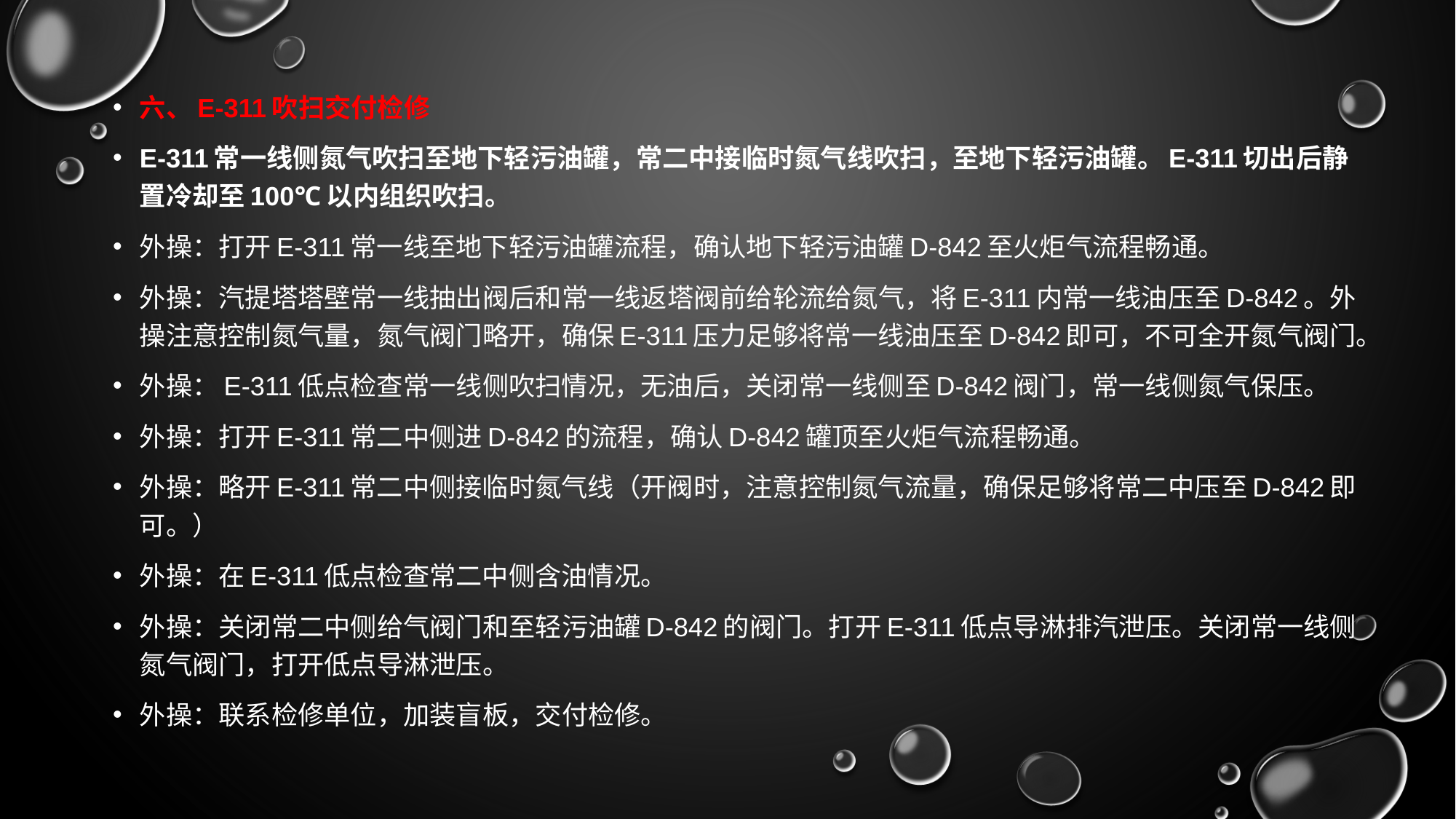

六、E-311吹扫交付检修
E-311常一线侧氮气吹扫至地下轻污油罐，常二中接临时氮气线吹扫，至地下轻污油罐。E-311切出后静置冷却至100℃以内组织吹扫。
外操：打开E-311常一线至地下轻污油罐流程，确认地下轻污油罐D-842至火炬气流程畅通。
外操：汽提塔塔壁常一线抽出阀后和常一线返塔阀前给轮流给氮气，将E-311内常一线油压至D-842。外操注意控制氮气量，氮气阀门略开，确保E-311压力足够将常一线油压至D-842即可，不可全开氮气阀门。
外操：E-311低点检查常一线侧吹扫情况，无油后，关闭常一线侧至D-842阀门，常一线侧氮气保压。
外操：打开E-311常二中侧进D-842的流程，确认D-842罐顶至火炬气流程畅通。
外操：略开E-311常二中侧接临时氮气线（开阀时，注意控制氮气流量，确保足够将常二中压至D-842即可。）
外操：在E-311低点检查常二中侧含油情况。
外操：关闭常二中侧给气阀门和至轻污油罐D-842的阀门。打开E-311低点导淋排汽泄压。关闭常一线侧氮气阀门，打开低点导淋泄压。
外操：联系检修单位，加装盲板，交付检修。